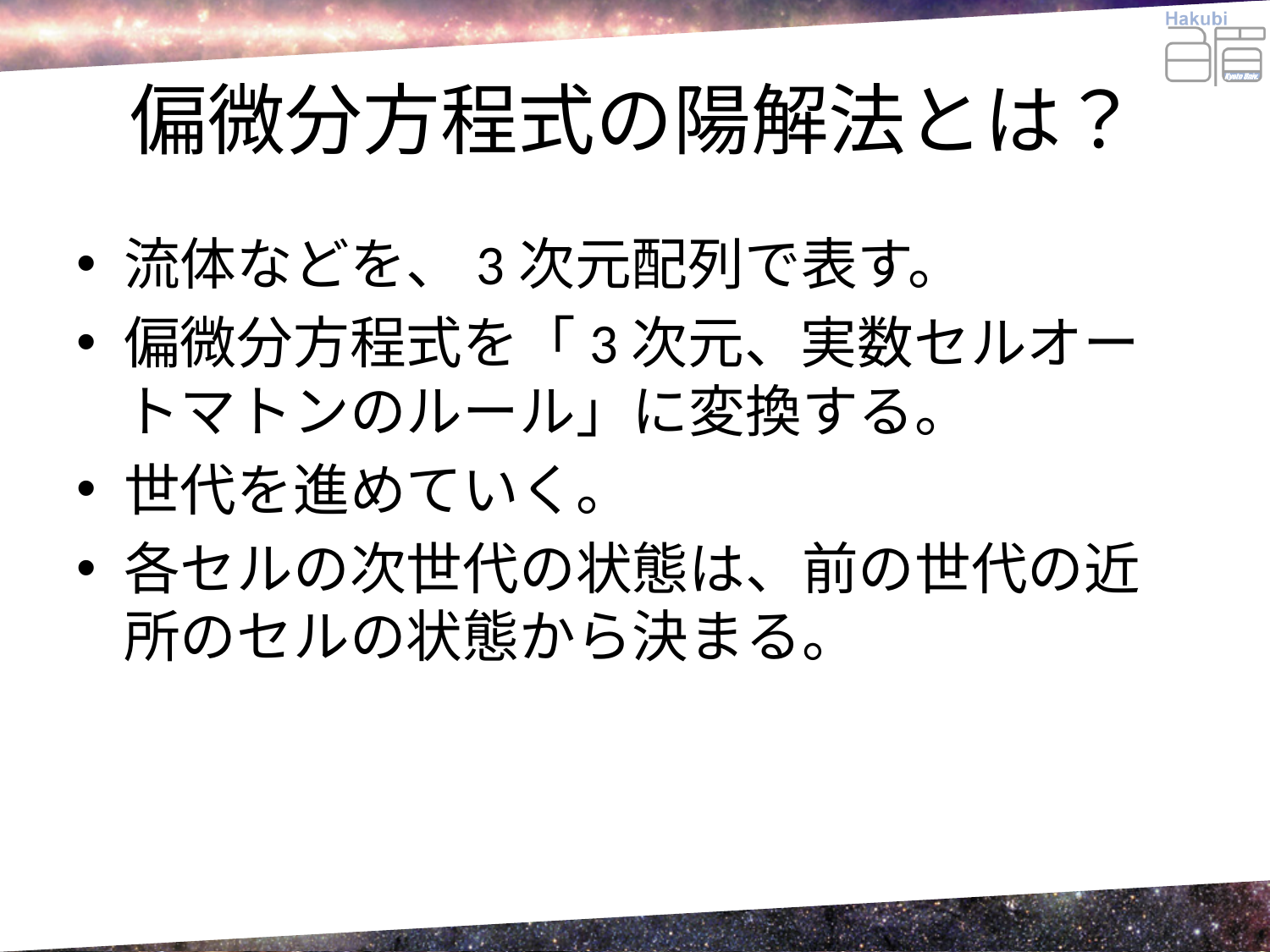

# 偏微分方程式の陽解法とは？
流体などを、3次元配列で表す。
偏微分方程式を「3次元、実数セルオートマトンのルール」に変換する。
世代を進めていく。
各セルの次世代の状態は、前の世代の近所のセルの状態から決まる。